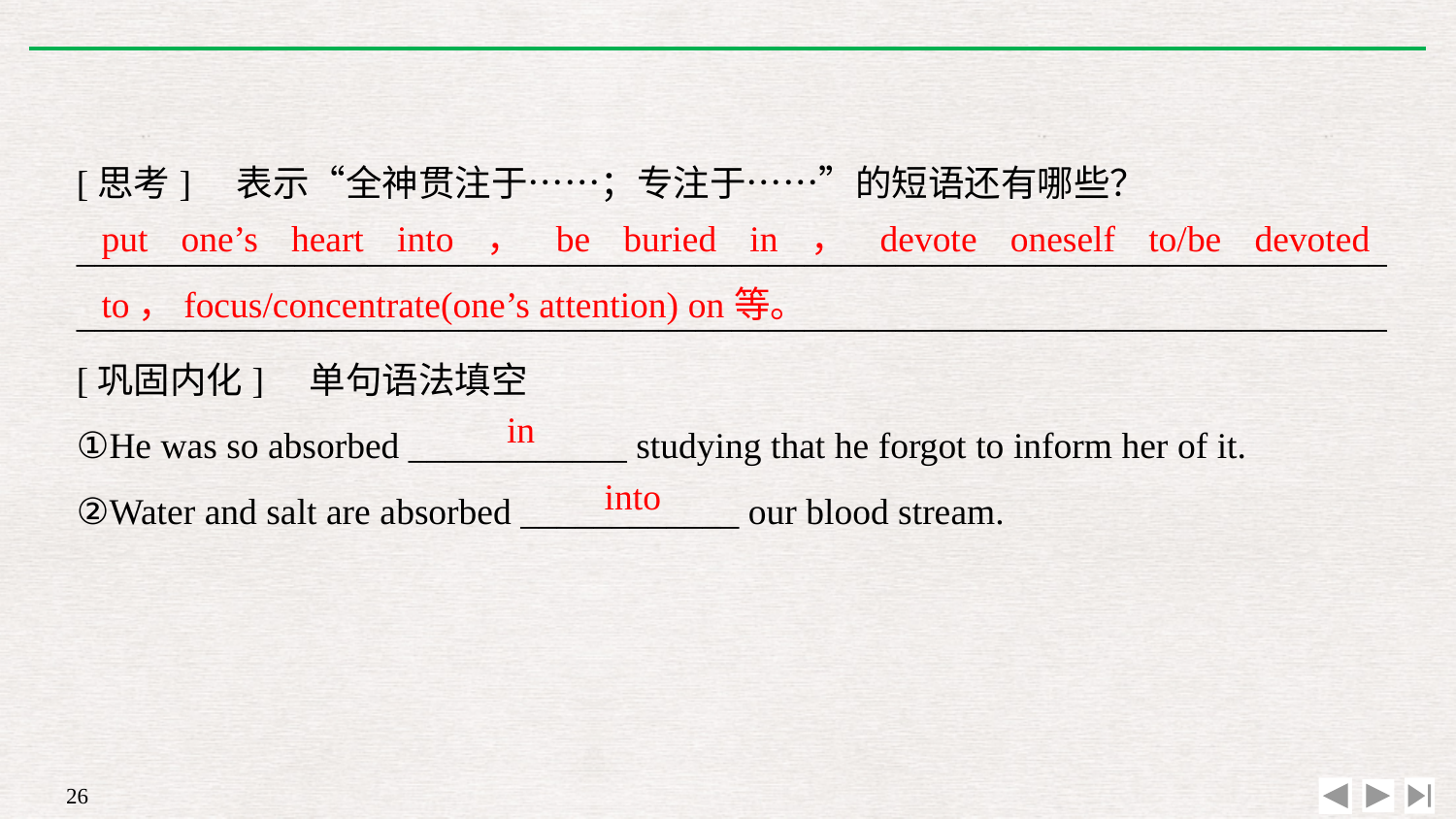

[思考]　表示“全神贯注于……；专注于……”的短语还有哪些？
________________________________________________________________________
________________________________________________________________________
[巩固内化]　单句语法填空
①He was so absorbed ____________ studying that he forgot to inform her of it.
②Water and salt are absorbed ____________ our blood stream.
put one’s heart into，be buried in，devote oneself to/be devoted to，focus/concentrate(one’s attention) on等。
in
into